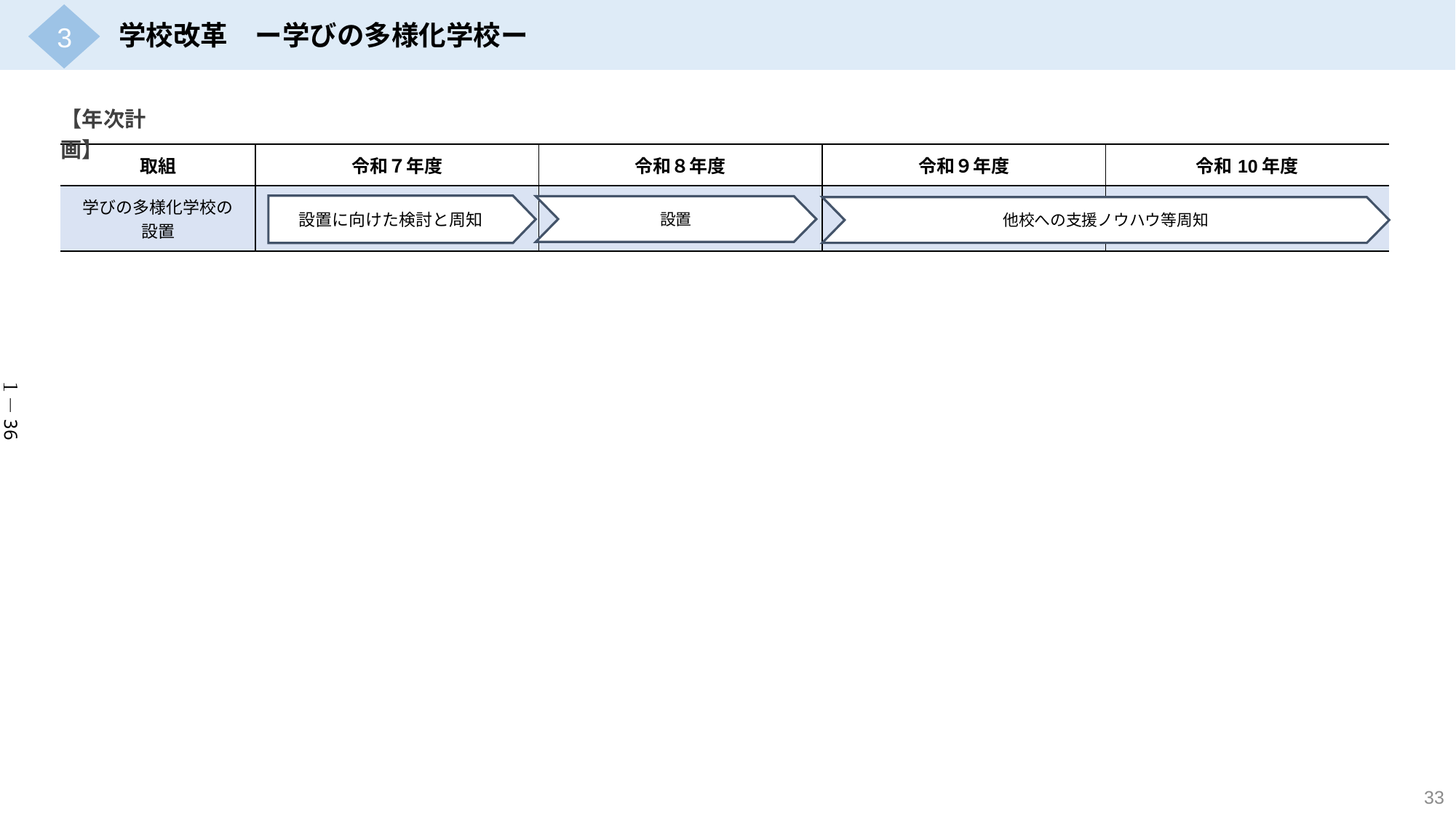

3
学校改革　ー学びの多様化学校ー
【年次計画】
| 取組 | 令和７年度 | 令和８年度 | 令和９年度 | 令和10年度 |
| --- | --- | --- | --- | --- |
| 学びの多様化学校の 設置 |  |  |  |  |
設置に向けた検討と周知
設置
他校への支援ノウハウ等周知
１－36
33